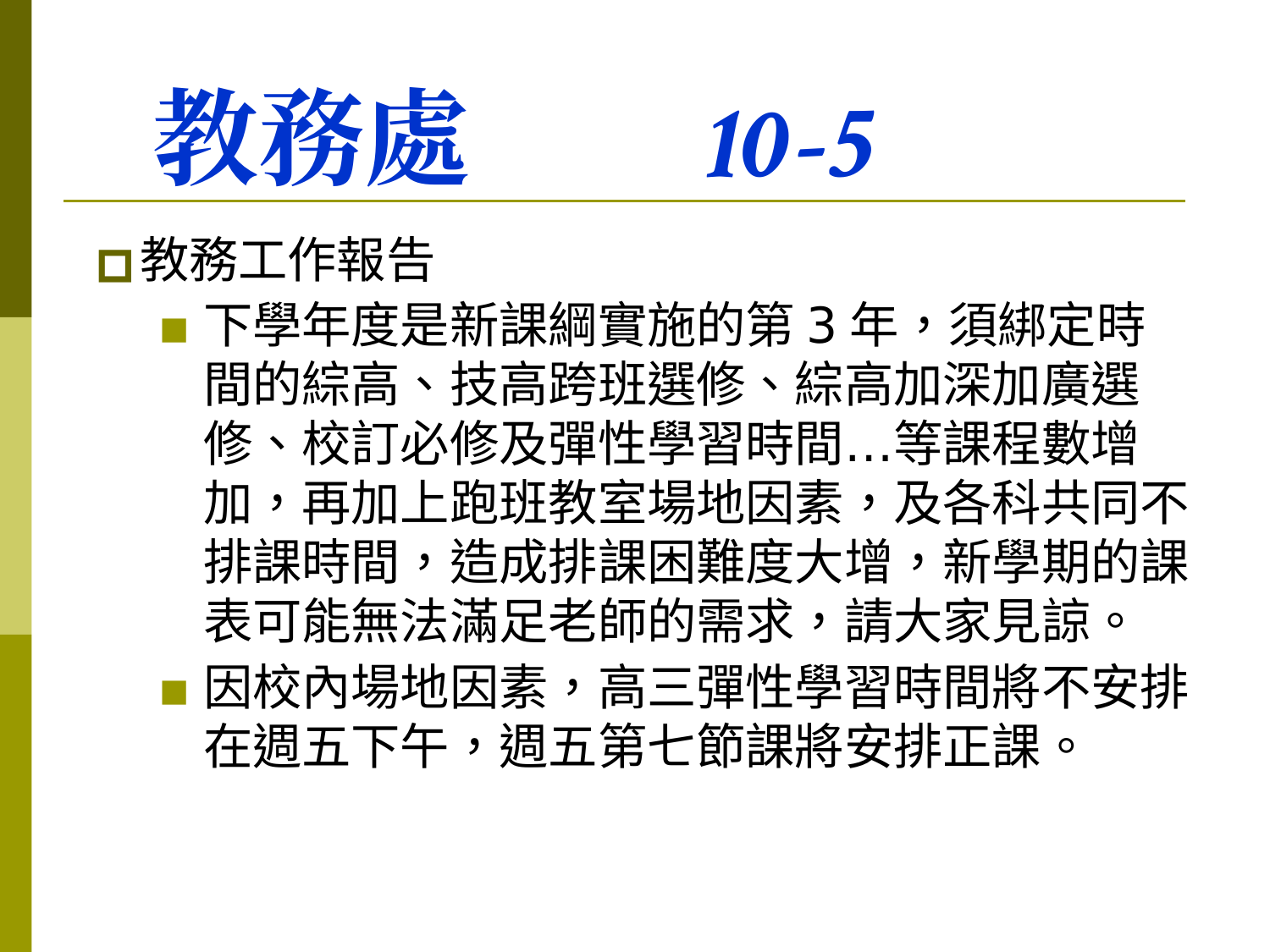

# 教務處           10-5
教務工作報告
下學年度是新課綱實施的第3年，須綁定時間的綜高、技高跨班選修、綜高加深加廣選修、校訂必修及彈性學習時間…等課程數增加，再加上跑班教室場地因素，及各科共同不排課時間，造成排課困難度大增，新學期的課表可能無法滿足老師的需求，請大家見諒。
因校內場地因素，高三彈性學習時間將不安排在週五下午，週五第七節課將安排正課。